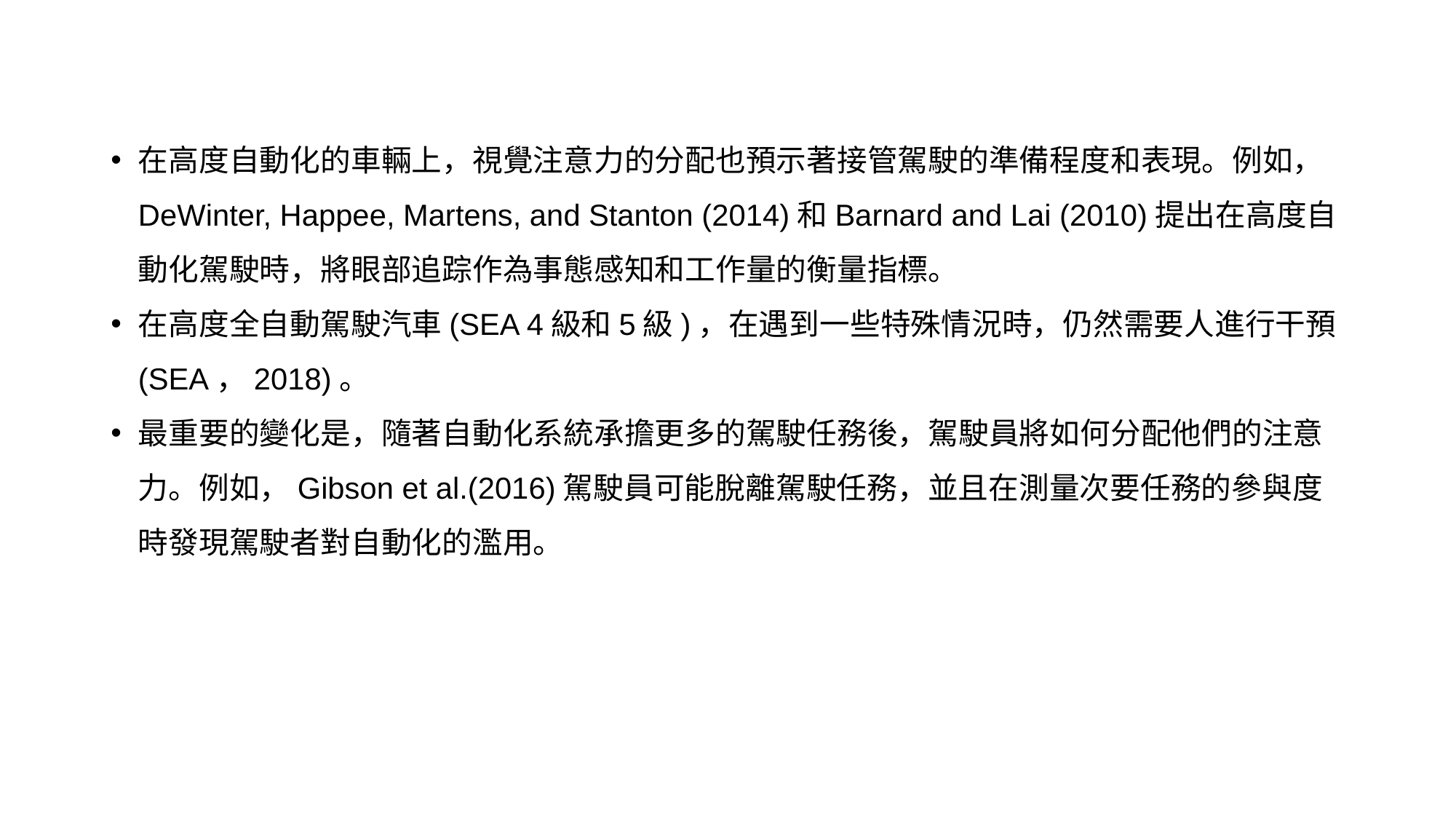

在高度自動化的車輛上，視覺注意力的分配也預示著接管駕駛的準備程度和表現。例如，DeWinter, Happee, Martens, and Stanton (2014)和Barnard and Lai (2010)提出在高度自動化駕駛時，將眼部追踪作為事態感知和工作量的衡量指標。
在高度全自動駕駛汽車(SEA 4級和5級)，在遇到一些特殊情況時，仍然需要人進行干預(SEA，2018)。
最重要的變化是，隨著自動化系統承擔更多的駕駛任務後，駕駛員將如何分配他們的注意力。例如，Gibson et al.(2016)駕駛員可能脫離駕駛任務，並且在測量次要任務的參與度時發現駕駛者對自動化的濫用。